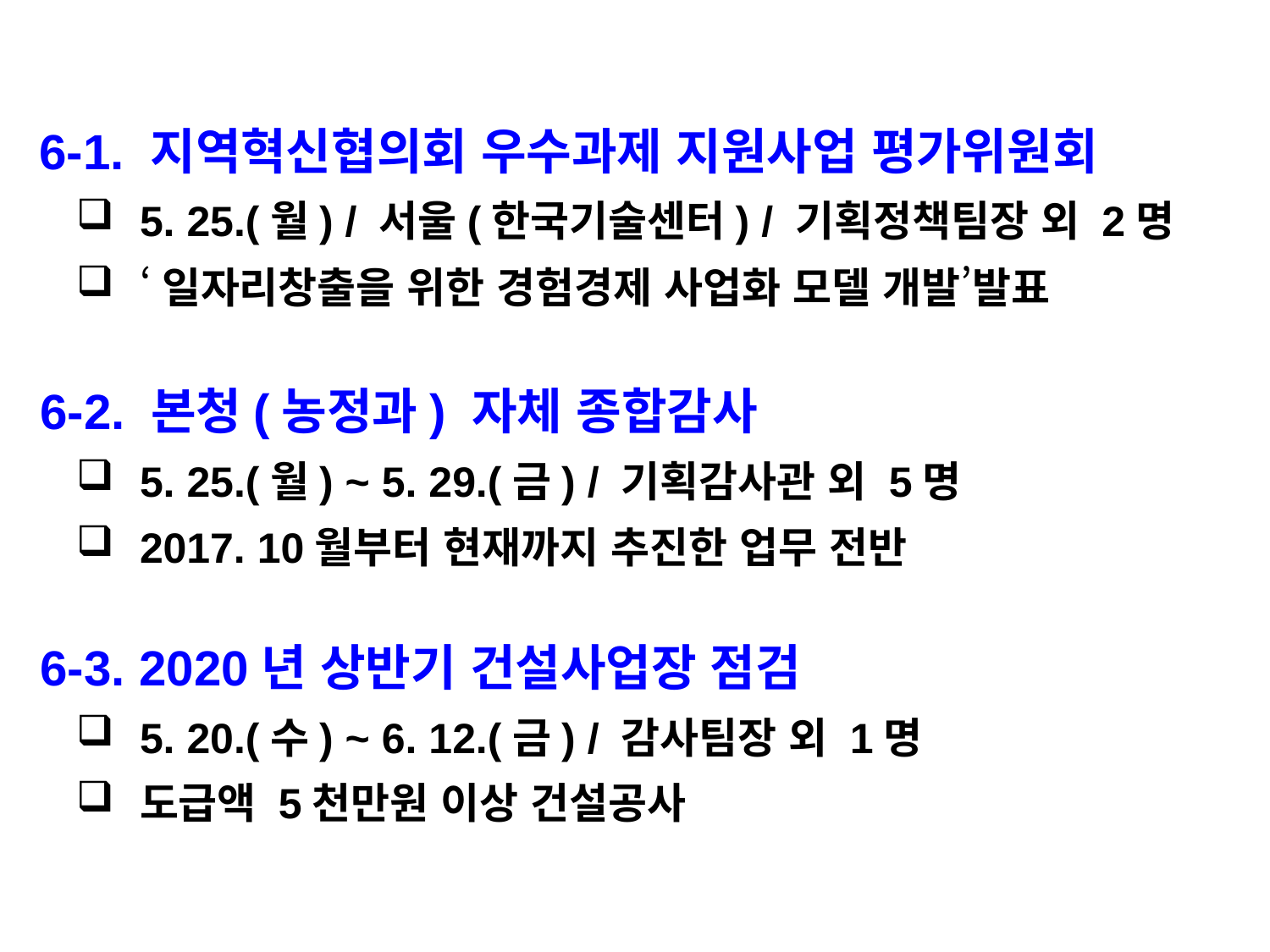

6-1. 지역혁신협의회 우수과제 지원사업 평가위원회
5. 25.(월) / 서울(한국기술센터) / 기획정책팀장 외 2명
‘일자리창출을 위한 경험경제 사업화 모델 개발’발표
  6-2. 본청(농정과) 자체 종합감사
5. 25.(월) ~ 5. 29.(금) / 기획감사관 외 5명
2017. 10월부터 현재까지 추진한 업무 전반

  6-3. 2020년 상반기 건설사업장 점검
5. 20.(수) ~ 6. 12.(금) / 감사팀장 외 1명
도급액 5천만원 이상 건설공사